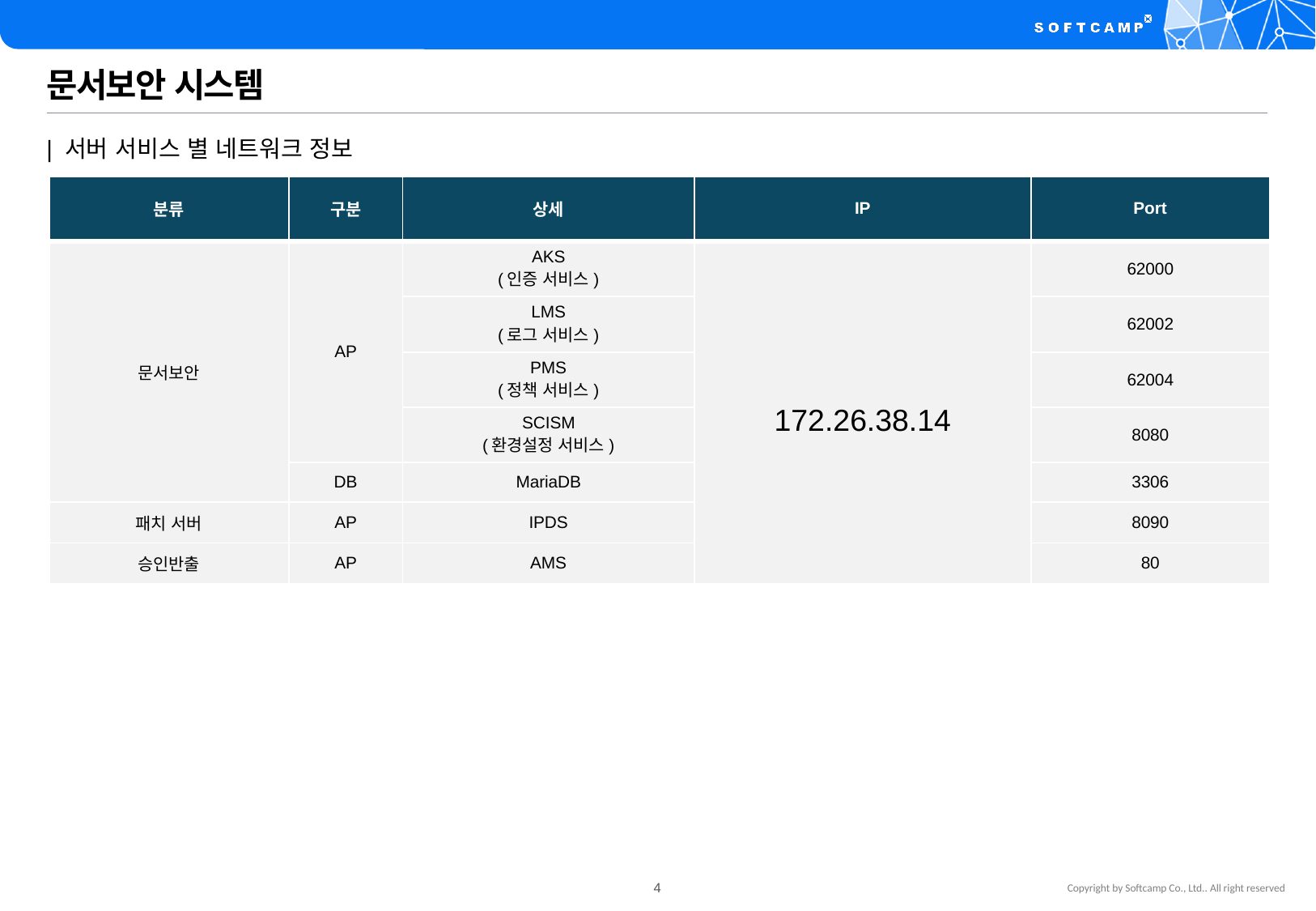

# 문서보안 시스템
| 서버 서비스 별 네트워크 정보
| 분류 | 구분 | 상세 | IP | Port |
| --- | --- | --- | --- | --- |
| 문서보안 | AP | AKS (인증 서비스) | 172.26.38.14 | 62000 |
|  |  | LMS (로그 서비스) |  | 62002 |
|  |  | PMS (정책 서비스) |  | 62004 |
|  |  | SCISM (환경설정 서비스) |  | 8080 |
|  | DB | MariaDB |  | 3306 |
| 패치 서버 | AP | IPDS |  | 8090 |
| 승인반출 | AP | AMS |  | 80 |